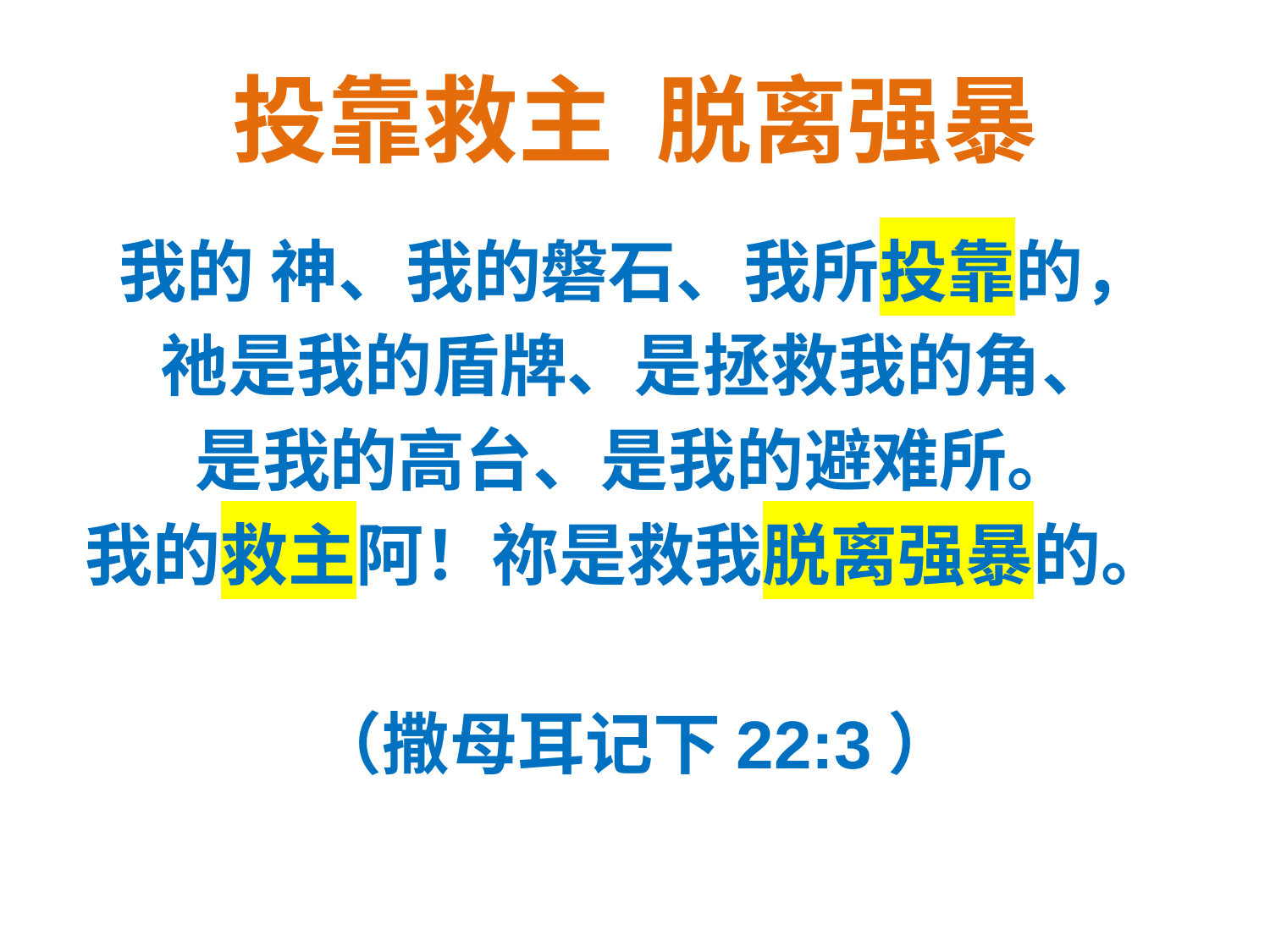

# 投靠救主  脱离强暴
我的 神、我的磐石、我所投靠的，
祂是我的盾牌、是拯救我的角、
是我的高台、是我的避难所。
我的救主阿！祢是救我脱离强暴的。

（撒母耳记下22:3）